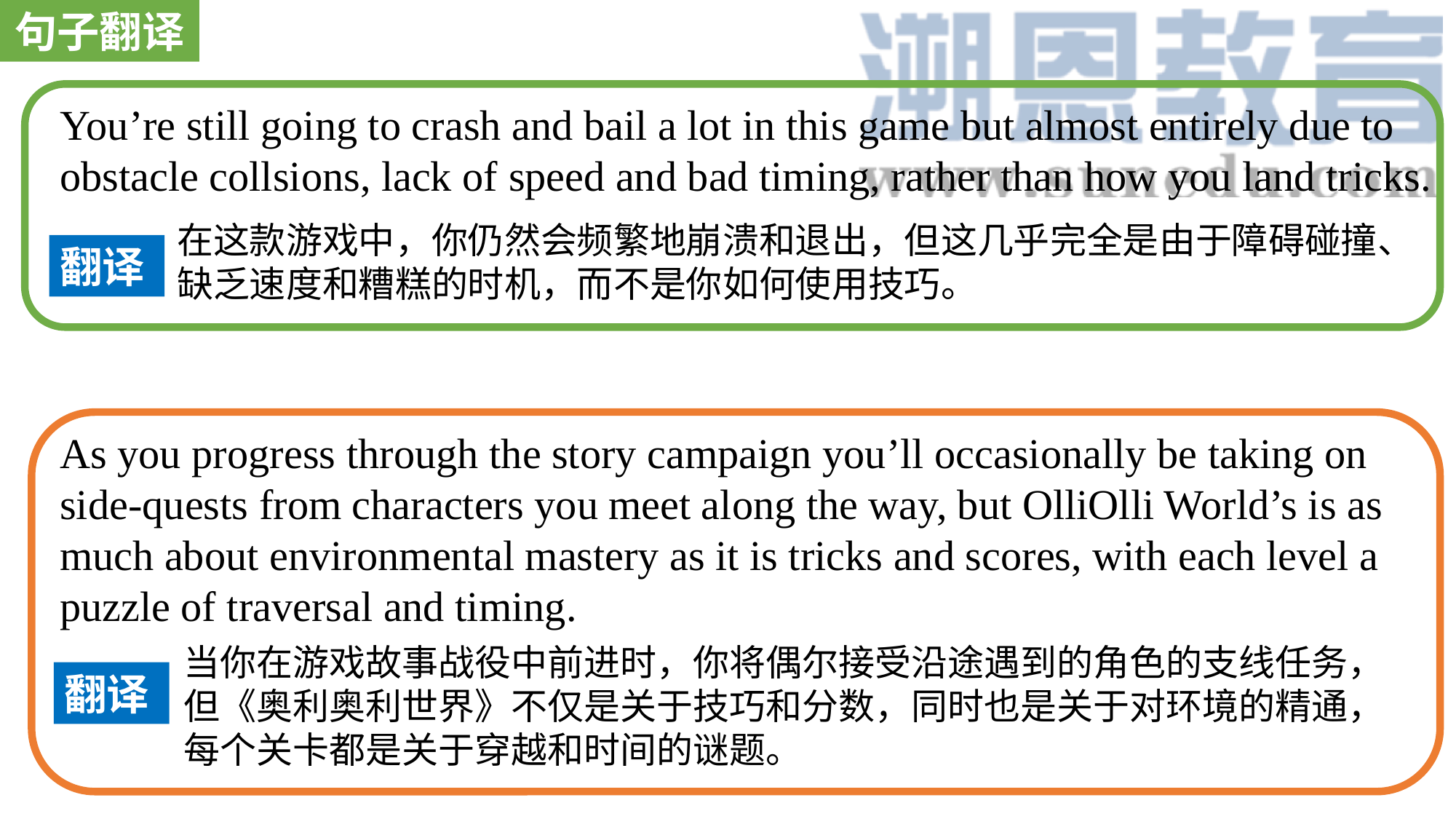

句子翻译

You’re still going to crash and bail a lot in this game but almost entirely due to obstacle collsions, lack of speed and bad timing, rather than how you land tricks.
在这款游戏中，你仍然会频繁地崩溃和退出，但这几乎完全是由于障碍碰撞、缺乏速度和糟糕的时机，而不是你如何使用技巧。
翻译

As you progress through the story campaign you’ll occasionally be taking on side-quests from characters you meet along the way, but OlliOlli World’s is as much about environmental mastery as it is tricks and scores, with each level a puzzle of traversal and timing.
当你在游戏故事战役中前进时，你将偶尔接受沿途遇到的角色的支线任务，但《奥利奥利世界》不仅是关于技巧和分数，同时也是关于对环境的精通，每个关卡都是关于穿越和时间的谜题。
翻译